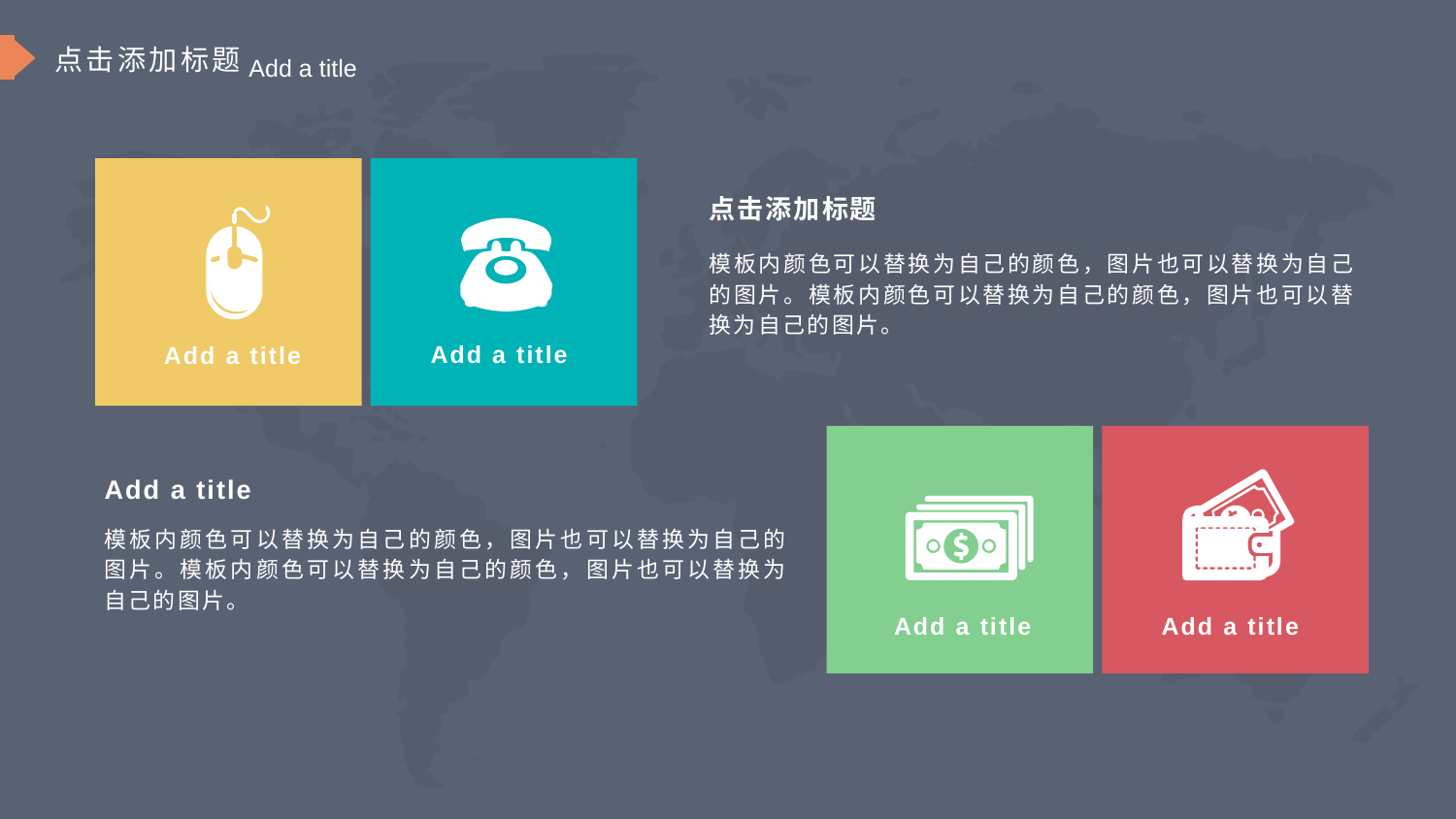

点击添加标题
Add a title

Add a title

点击添加标题
模板内颜色可以替换为自己的颜色，图片也可以替换为自己的图片。模板内颜色可以替换为自己的颜色，图片也可以替换为自己的图片。

Add a title

Add a title
模板内颜色可以替换为自己的颜色，图片也可以替换为自己的图片。模板内颜色可以替换为自己的颜色，图片也可以替换为自己的图片。

Add a title
Add a title